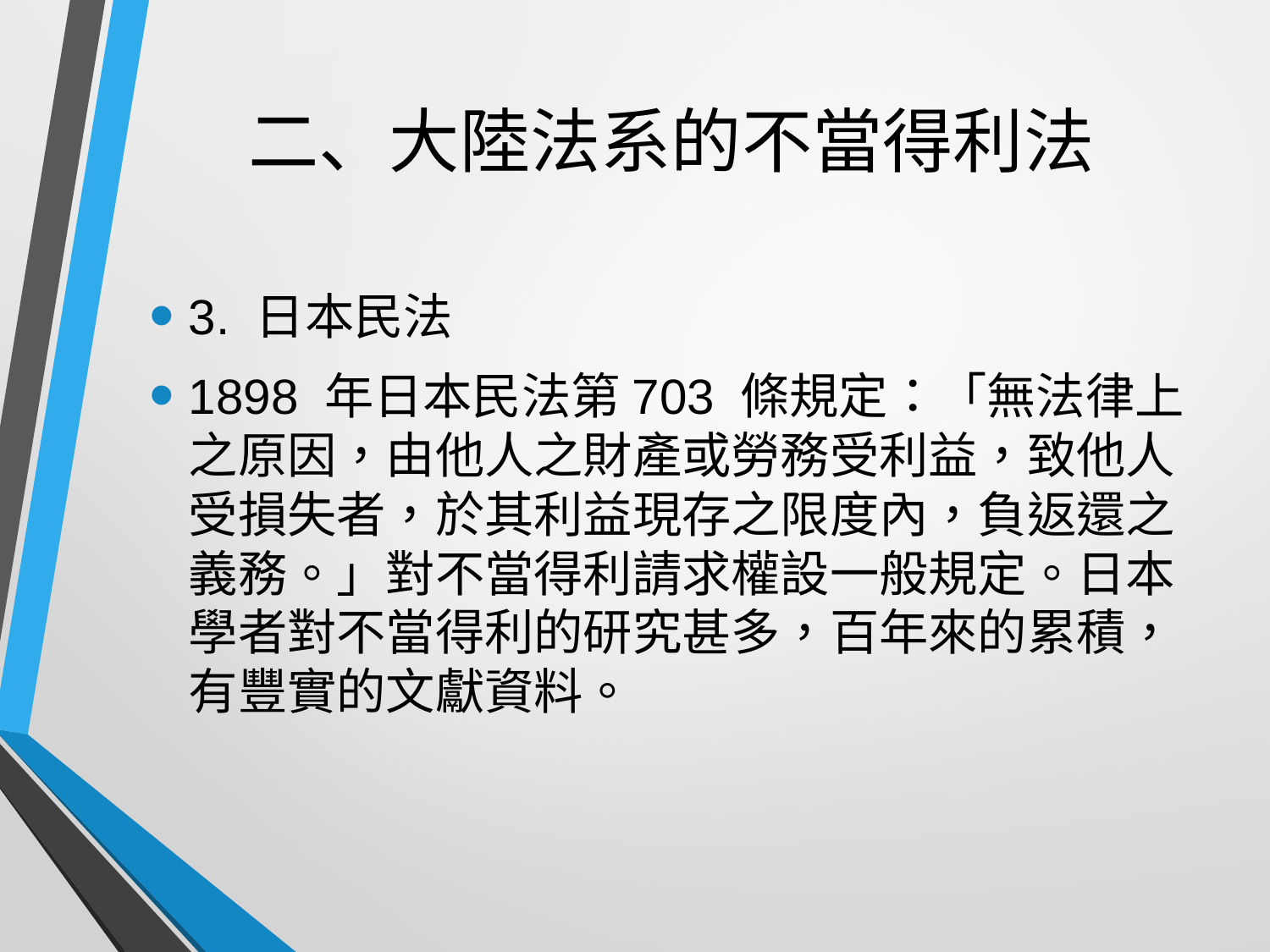

# 二、大陸法系的不當得利法
3. 日本民法
1898 年日本民法第703 條規定：「無法律上之原因，由他人之財產或勞務受利益，致他人受損失者，於其利益現存之限度內，負返還之義務。」對不當得利請求權設一般規定。日本學者對不當得利的研究甚多，百年來的累積，有豐實的文獻資料。